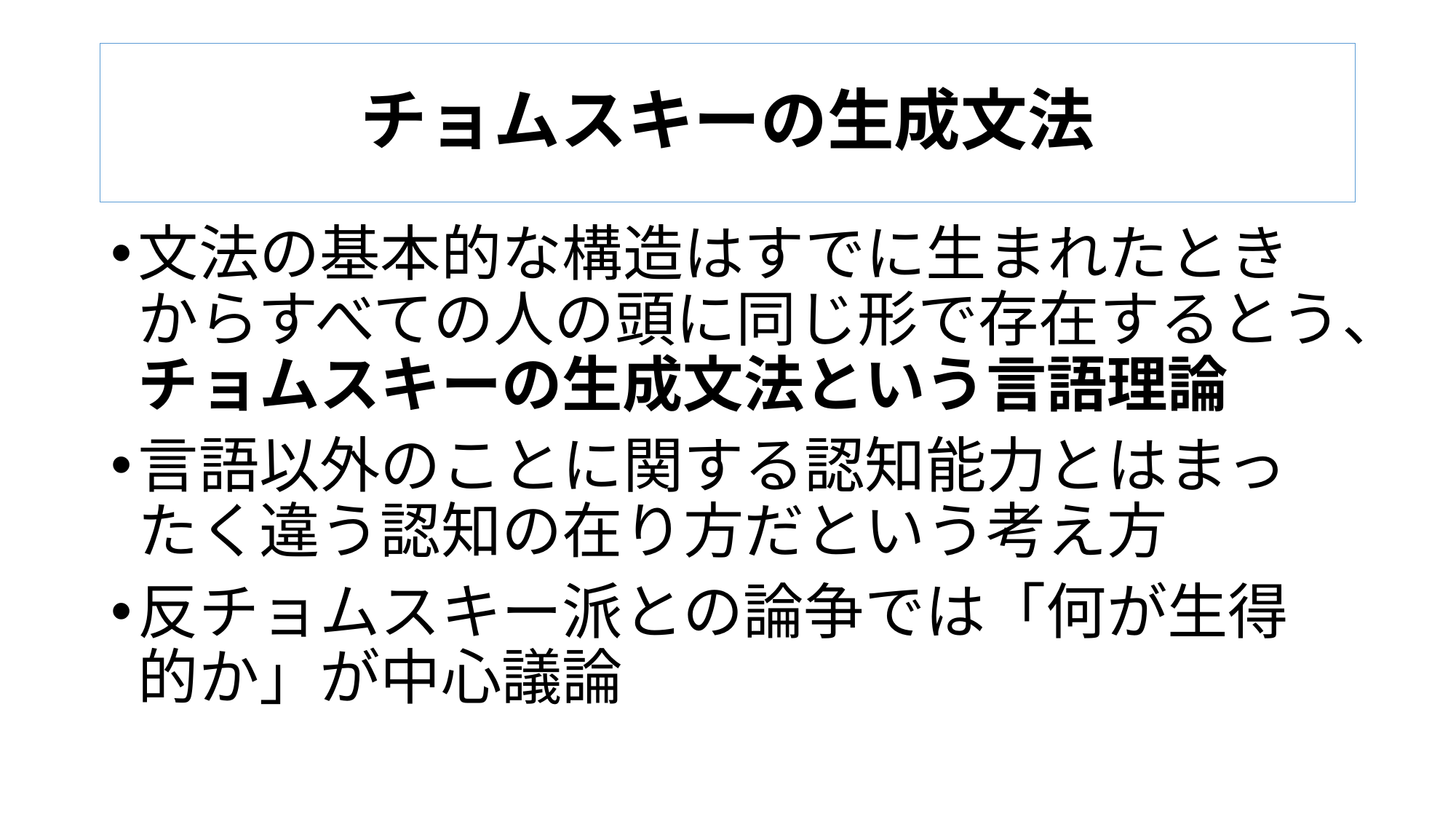

# チョムスキーの生成文法
文法の基本的な構造はすでに生まれたときからすべての人の頭に同じ形で存在するとう、チョムスキーの生成文法という言語理論
言語以外のことに関する認知能力とはまったく違う認知の在り方だという考え方
反チョムスキー派との論争では「何が生得的か」が中心議論